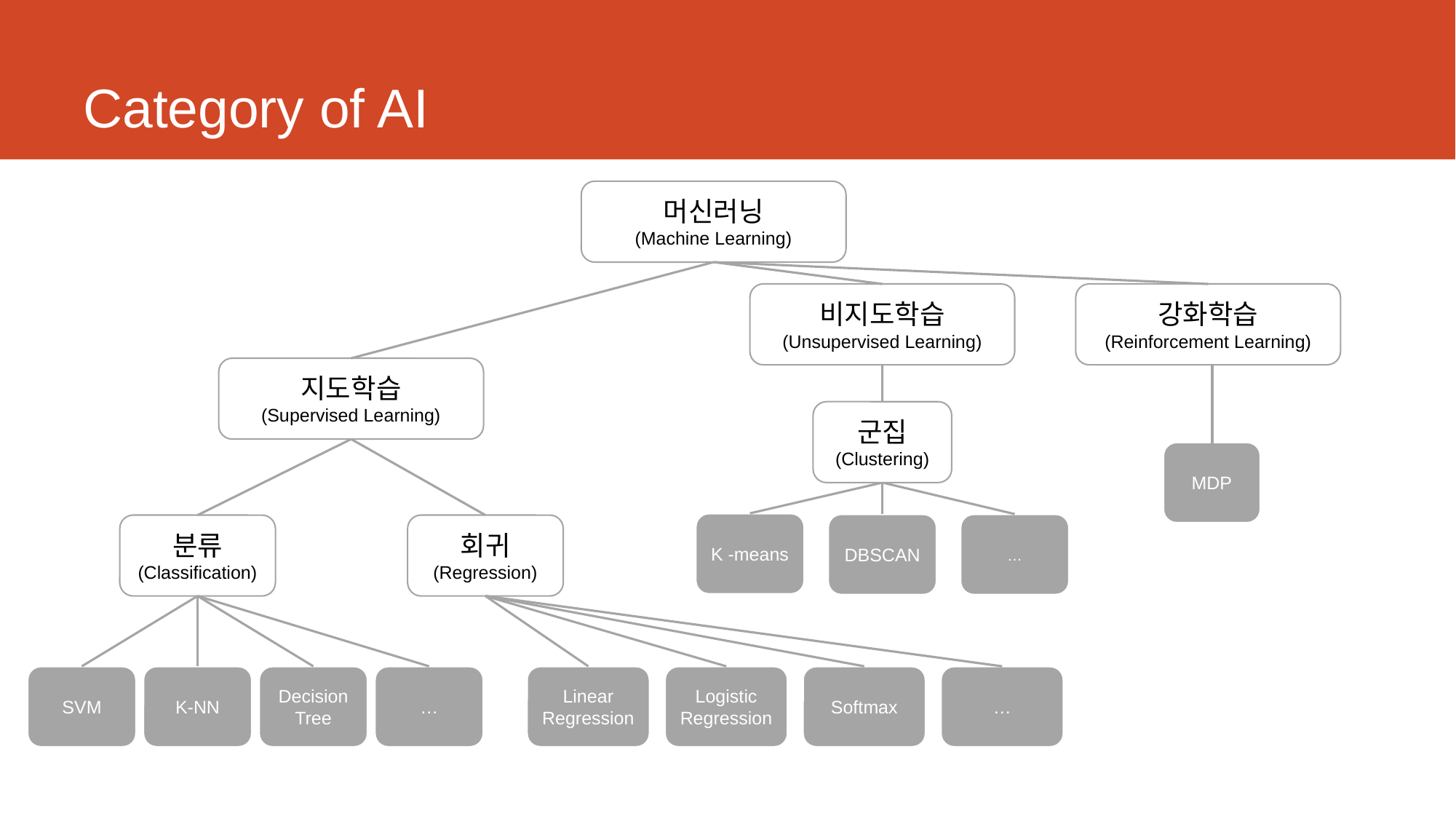

# Category of AI
머신러닝
(Machine Learning)
비지도학습
(Unsupervised Learning)
강화학습
(Reinforcement Learning)
지도학습
(Supervised Learning)
군집
(Clustering)
MDP
K -means
DBSCAN
…
회귀
(Regression)
분류
(Classification)
…
…
Decision
Tree
Linear
Regression
Logistic
Regression
Softmax
SVM
K-NN